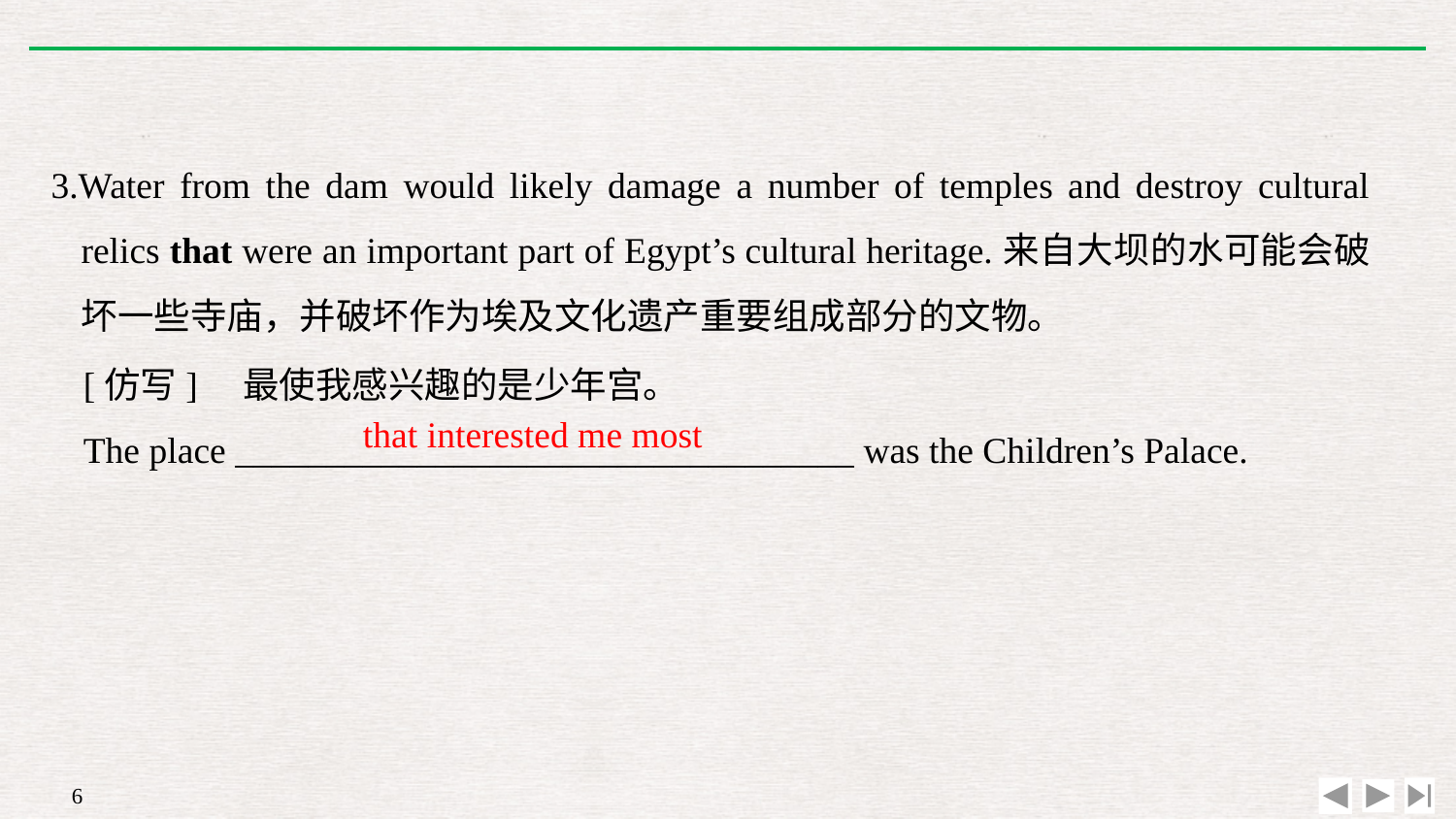

3.Water from the dam would likely damage a number of temples and destroy cultural relics that were an important part of Egypt’s cultural heritage.来自大坝的水可能会破坏一些寺庙，并破坏作为埃及文化遗产重要组成部分的文物。
[仿写]　最使我感兴趣的是少年宫。
The place __________________________________ was the Children’s Palace.
that interested me most